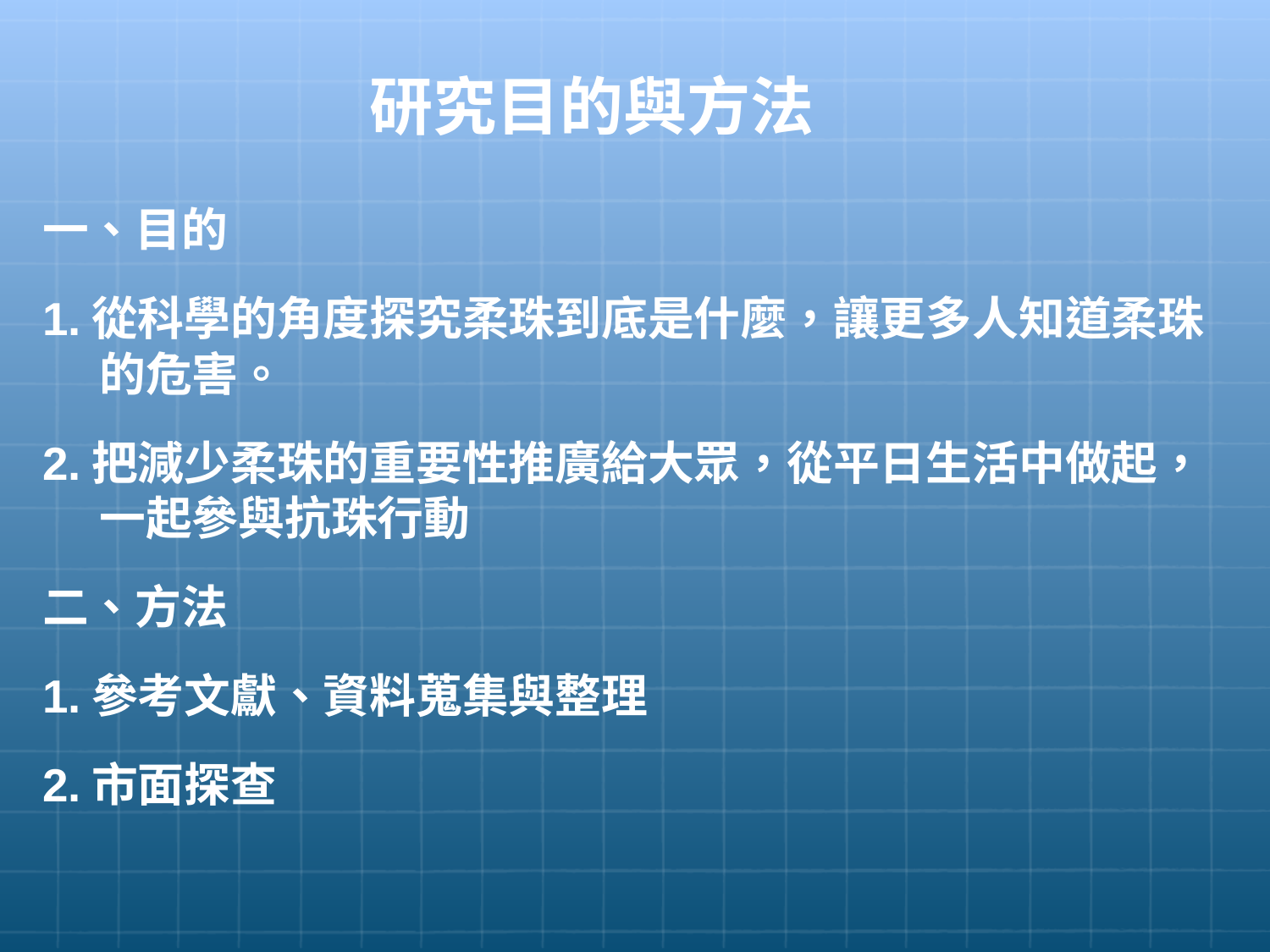

# 研究目的與方法
一、目的
1.從科學的角度探究柔珠到底是什麼，讓更多人知道柔珠的危害。
2.把減少柔珠的重要性推廣給大眾，從平日生活中做起，一起參與抗珠行動
二、方法
1.參考文獻、資料蒐集與整理
2.市面探查